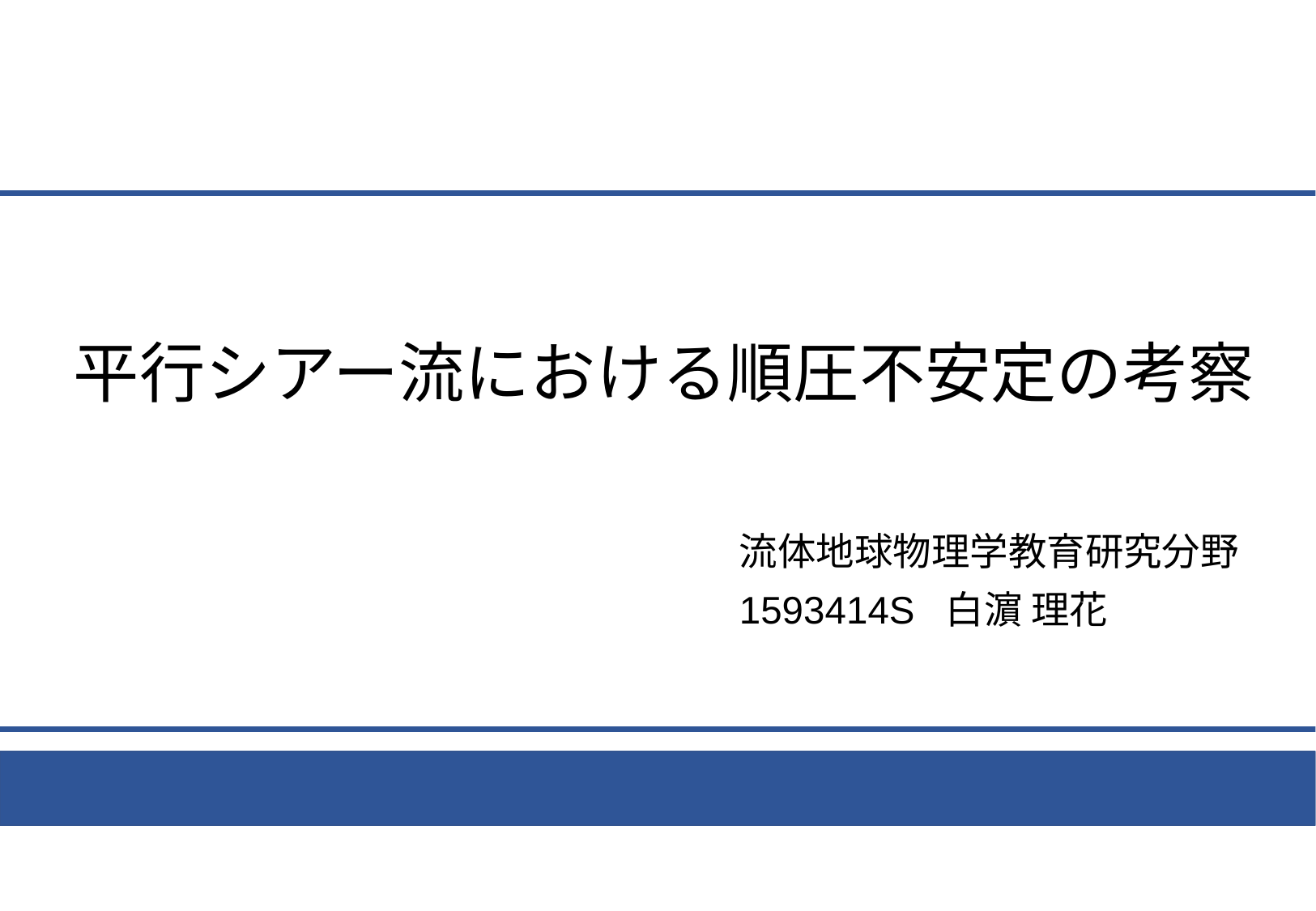

平行シアー流における順圧不安定の考察
流体地球物理学教育研究分野
1593414S  白濵 理花